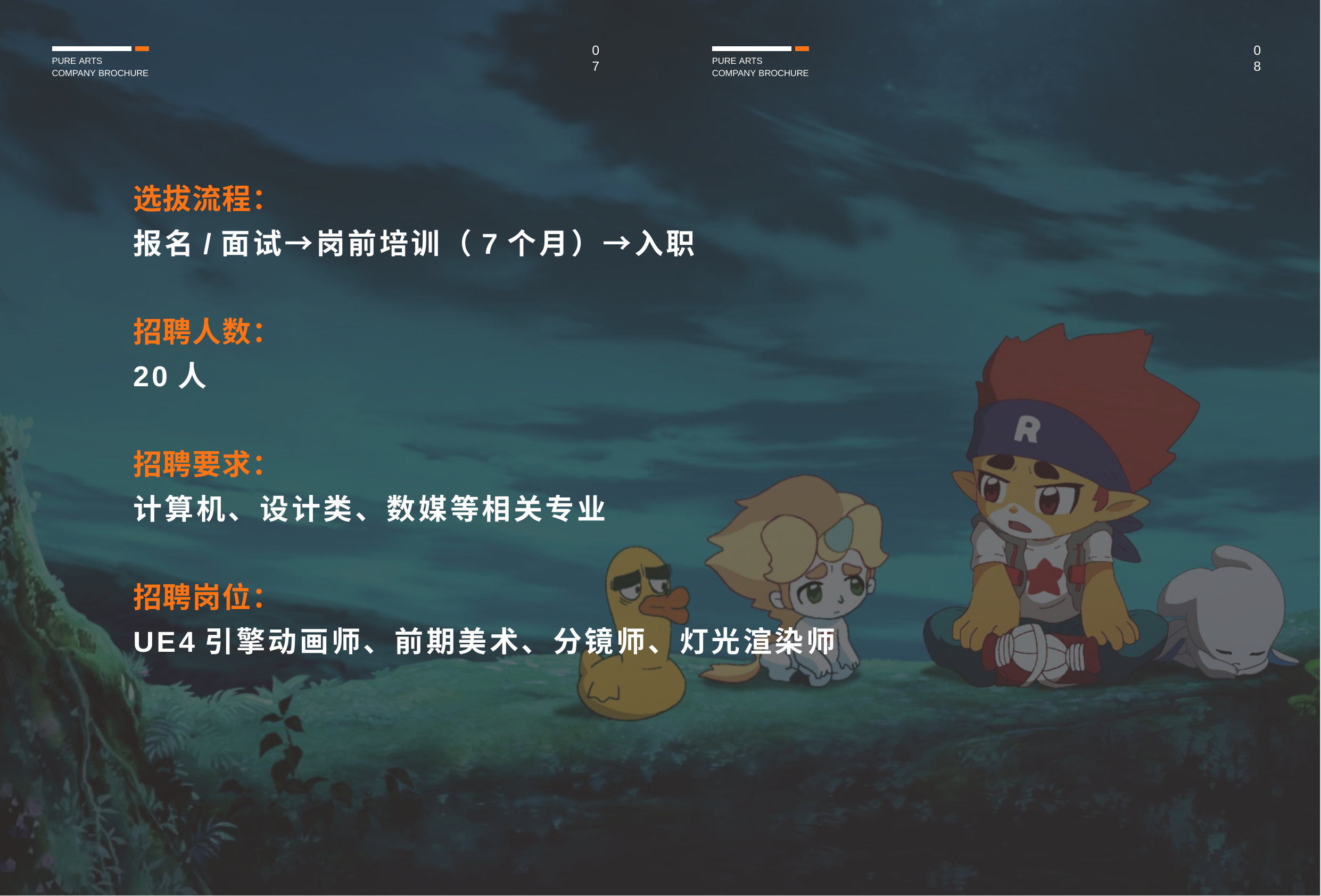

07
08

PURE ARTS
COMPANY BROCHURE
PURE ARTS
COMPANY BROCHURE
选拔流程：
报名/面试→岗前培训（7个月）→入职

招聘人数：
20人

招聘要求：
计算机、设计类、数媒等相关专业

招聘岗位：
UE4引擎动画师、前期美术、分镜师、灯光渲染师